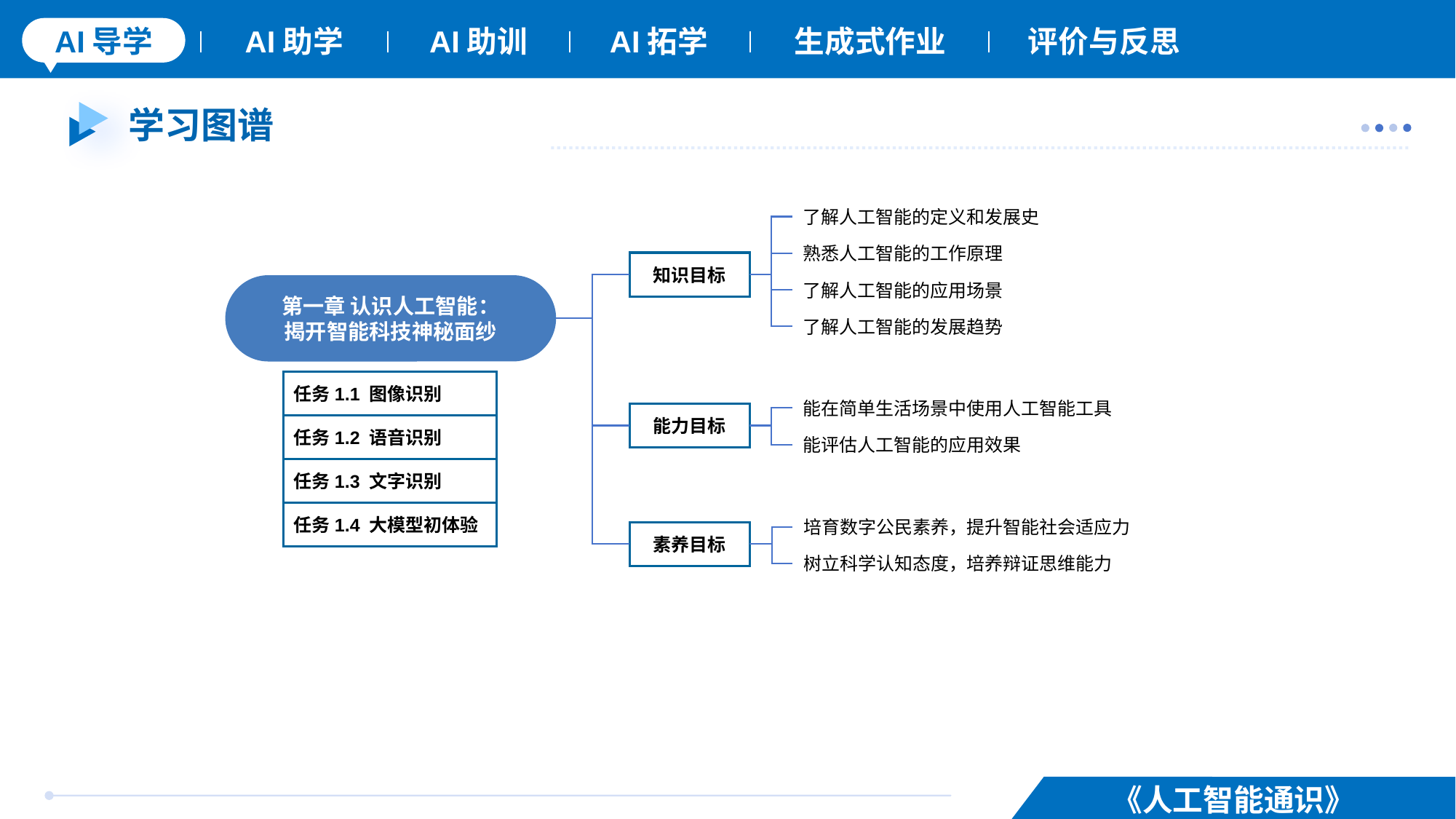

# 学习图谱
了解人工智能的定义和发展史
熟悉人工智能的工作原理
知识目标
了解人工智能的应用场景
第一章 认识人工智能：
揭开智能科技神秘面纱
了解人工智能的发展趋势
任务1.1 图像识别
能在简单生活场景中使用人工智能工具
能力目标
任务1.2 语音识别
能评估人工智能的应用效果
任务1.3 文字识别
任务1.4 大模型初体验
培育数字公民素养，提升智能社会适应力
素养目标
树立科学认知态度，培养辩证思维能力